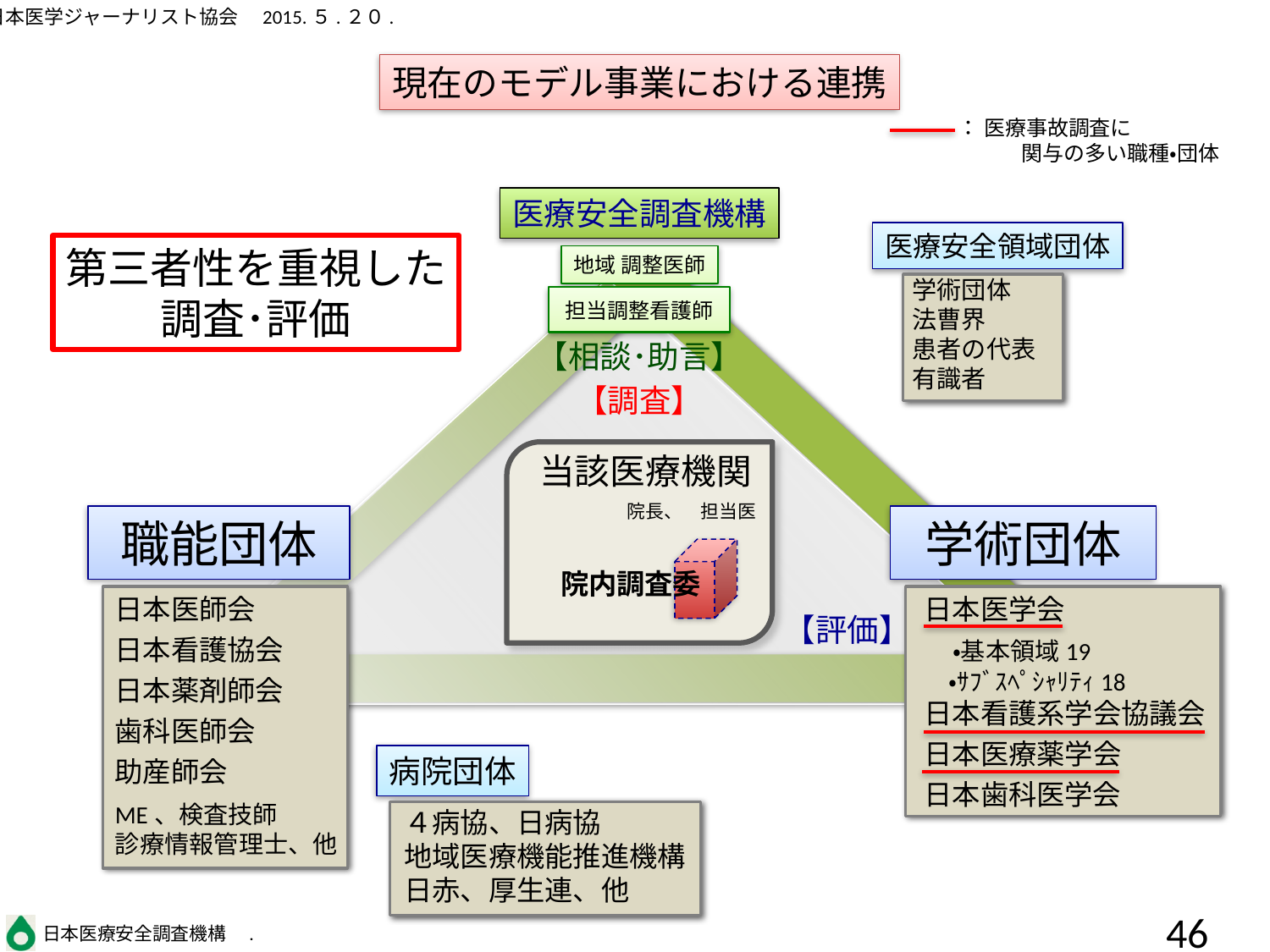

現在のモデル事業における連携
： 医療事故調査に
　　　関与の多い職種・団体
医療安全調査機構
医療安全領域団体
第三者性を重視した
調査･評価
地域 調整医師
学術団体
法曹界
患者の代表
有識者

担当調整看護師
【相談･助言】
【調査】

当該医療機関
院長、　担当医
職能団体
学術団体

院内調査委
日本医師会
日本看護協会
日本薬剤師会
歯科医師会
助産師会
ME、検査技師
診療情報管理士、他
日本医学会
　・基本領域19
　・ｻﾌﾞｽﾍﾟｼｬﾘﾃｨ18
日本看護系学会協議会
日本医療薬学会
日本歯科医学会

【評価】
病院団体
４病協、日病協
地域医療機能推進機構
日赤、厚生連、他